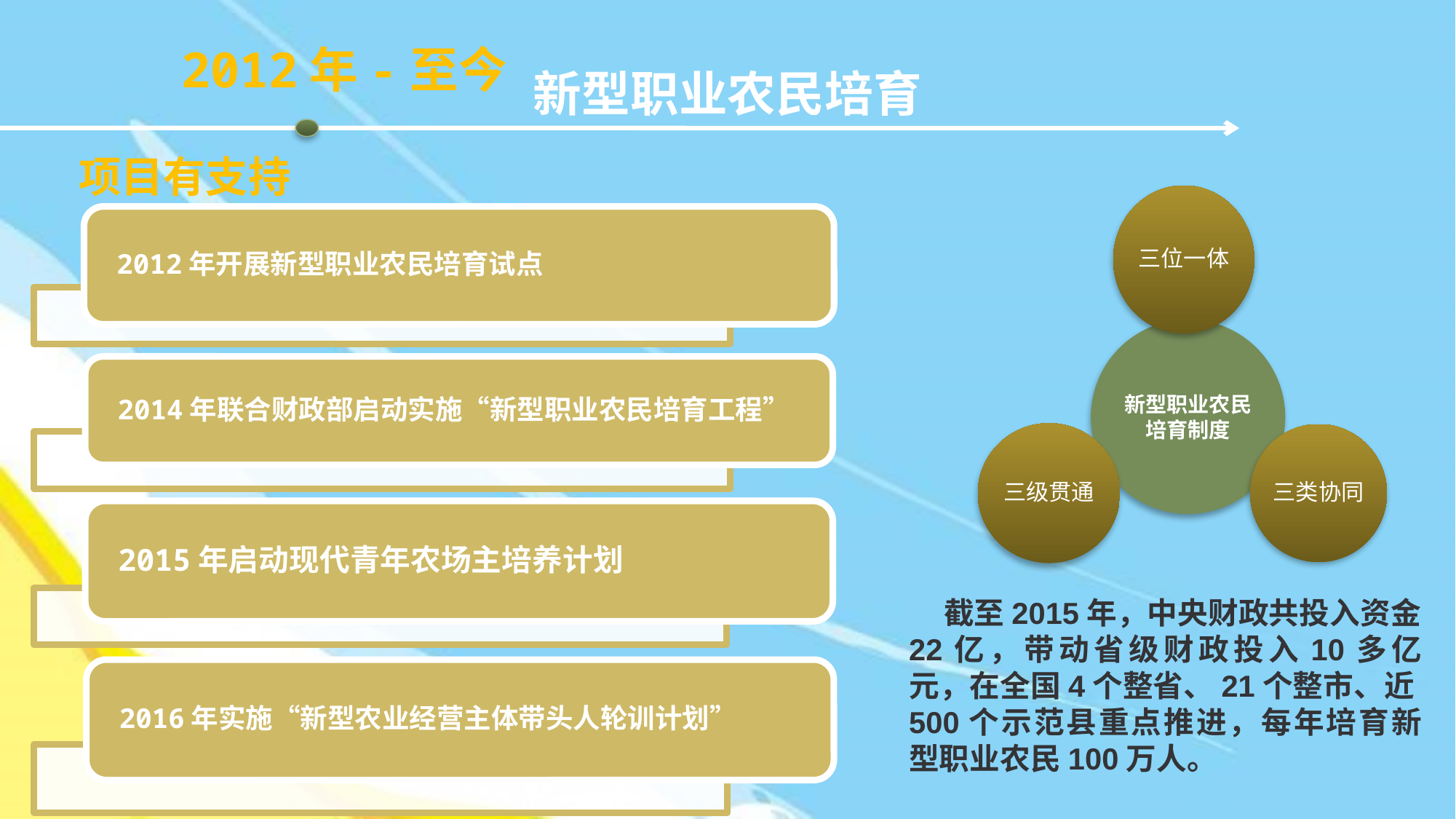

2012年-至今
新型职业农民培育

项目有支持
新型职业农民培育制度

三位一体

三类协同

三级贯通
2012年开展新型职业农民培育试点
2014年联合财政部启动实施“新型职业农民培育工程”
2015年启动现代青年农场主培养计划
2016年实施“新型农业经营主体带头人轮训计划”
    截至2015年，中央财政共投入资金22亿，带动省级财政投入10多亿元，在全国4个整省、21个整市、近500个示范县重点推进，每年培育新型职业农民100万人。